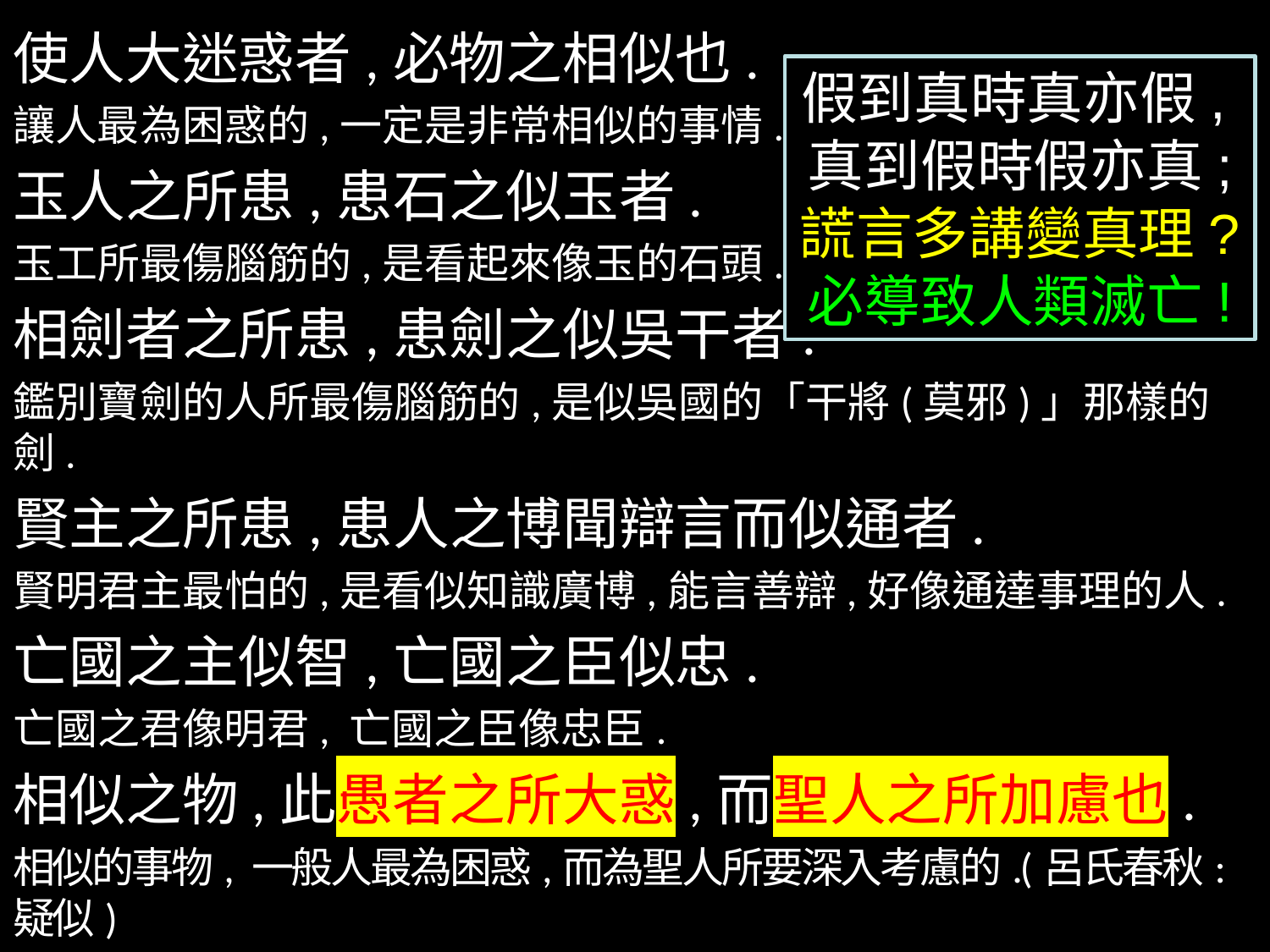

使人大迷惑者,必物之相似也.
讓人最為困惑的,一定是非常相似的事情.
玉人之所患,患石之似玉者.
玉工所最傷腦筋的,是看起來像玉的石頭.
相劍者之所患,患劍之似吳干者.
鑑別寶劍的人所最傷腦筋的,是似吳國的「干將(莫邪)」那樣的劍.
賢主之所患,患人之博聞辯言而似通者.
賢明君主最怕的,是看似知識廣博,能言善辯,好像通達事理的人.
亡國之主似智,亡國之臣似忠.
亡國之君像明君, 亡國之臣像忠臣.
相似之物,此愚者之所大惑,而聖人之所加慮也.
相似的事物, 一般人最為困惑,而為聖人所要深入考慮的.(呂氏春秋:疑似)
假到真時真亦假,真到假時假亦真;
謊言多講變真理?
必導致人類滅亡!